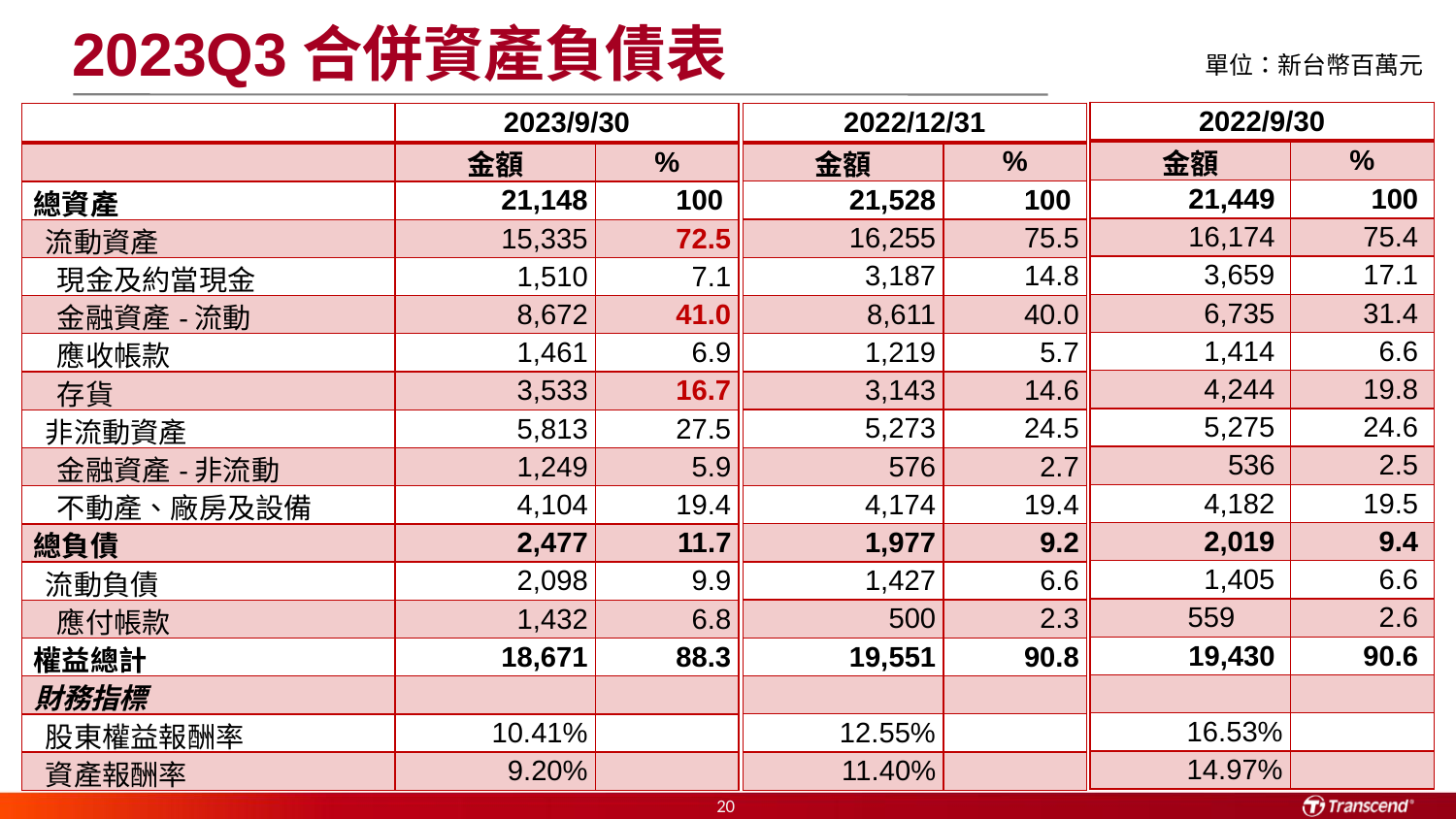

2023Q3合併資產負債表
單位：新台幣百萬元

| 2022/9/30 |  |
| --- | --- |
| 金額 | % |
| 21,449 | 100 |
| 16,174 | 75.4 |
| 3,659 | 17.1 |
| 6,735 | 31.4 |
| 1,414 | 6.6 |
| 4,244 | 19.8 |
| 5,275 | 24.6 |
| 536 | 2.5 |
| 4,182 | 19.5 |
| 2,019 | 9.4 |
| 1,405 | 6.6 |
| 559 | 2.6 |
| 19,430 | 90.6 |
|  |  |
| 16.53% |  |
| 14.97% |  |
| 2022/12/31 |  |
| --- | --- |
| 金額 | % |
| 21,528 | 100 |
| 16,255 | 75.5 |
| 3,187 | 14.8 |
| 8,611 | 40.0 |
| 1,219 | 5.7 |
| 3,143 | 14.6 |
| 5,273 | 24.5 |
| 576 | 2.7 |
| 4,174 | 19.4 |
| 1,977 | 9.2 |
| 1,427 | 6.6 |
| 500 | 2.3 |
| 19,551 | 90.8 |
|  |  |
| 12.55% |  |
| 11.40% |  |
|  | 2023/9/30 |  |
| --- | --- | --- |
|  | 金額 | % |
| 總資產 | 21,148 | 100 |
| 流動資產 | 15,335 | 72.5 |
| 現金及約當現金 | 1,510 | 7.1 |
| 金融資產-流動 | 8,672 | 41.0 |
| 應收帳款 | 1,461 | 6.9 |
| 存貨 | 3,533 | 16.7 |
| 非流動資產 | 5,813 | 27.5 |
| 金融資產-非流動 | 1,249 | 5.9 |
| 不動產、廠房及設備 | 4,104 | 19.4 |
| 總負債 | 2,477 | 11.7 |
| 流動負債 | 2,098 | 9.9 |
| 應付帳款 | 1,432 | 6.8 |
| 權益總計 | 18,671 | 88.3 |
| 財務指標 |  |  |
| 股東權益報酬率 | 10.41% |  |
| 資產報酬率 | 9.20% |  |
20